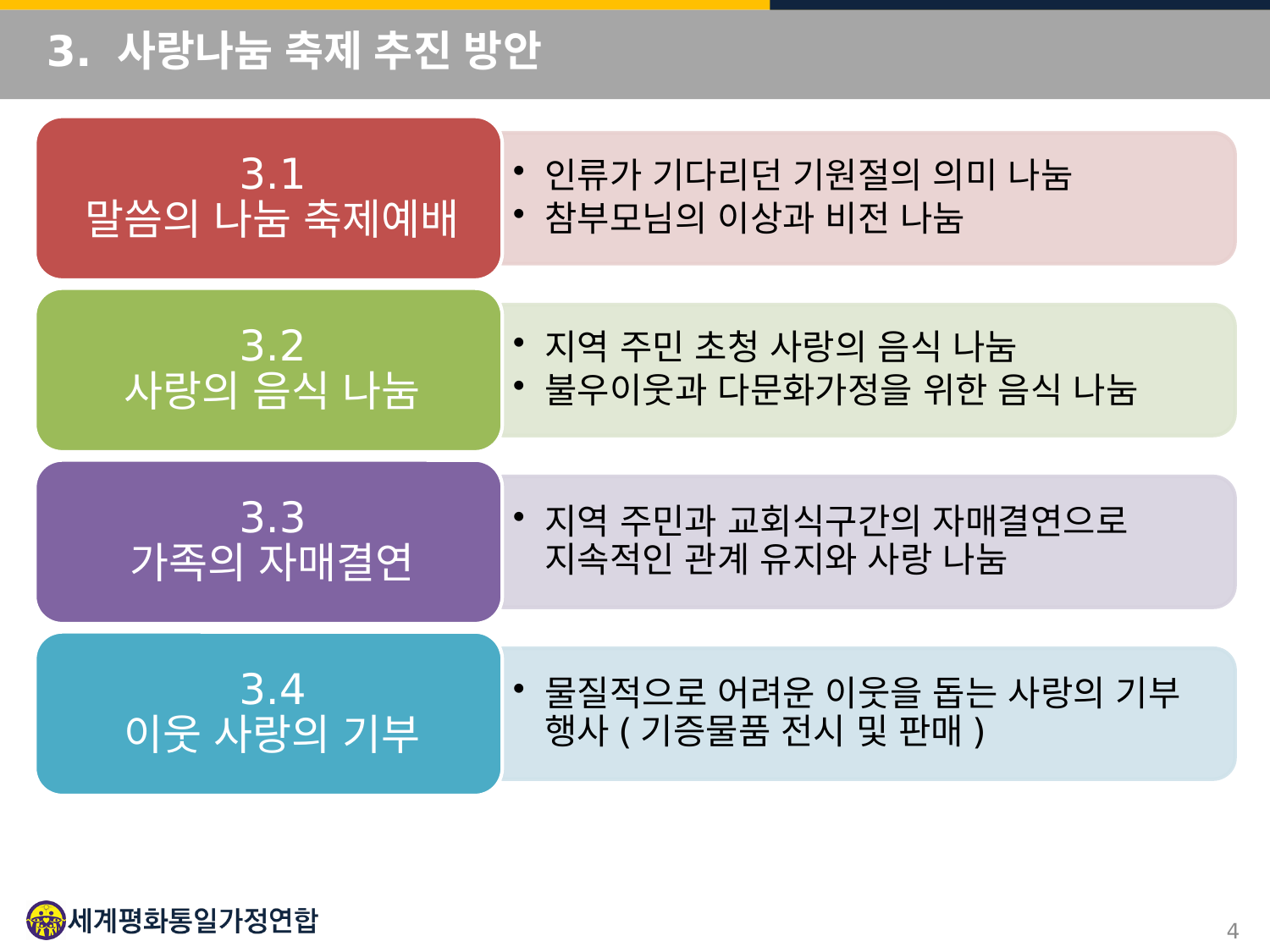

# 3. 사랑나눔 축제 추진 방안
인류가 기다리던 기원절의 의미 나눔
참부모님의 이상과 비전 나눔
3.1
말씀의 나눔 축제예배
지역 주민 초청 사랑의 음식 나눔
불우이웃과 다문화가정을 위한 음식 나눔
3.2
사랑의 음식 나눔
지역 주민과 교회식구간의 자매결연으로
지속적인 관계 유지와 사랑 나눔
3.3
가족의 자매결연
물질적으로 어려운 이웃을 돕는 사랑의 기부 행사(기증물품 전시 및 판매)
3.4
이웃 사랑의 기부
4